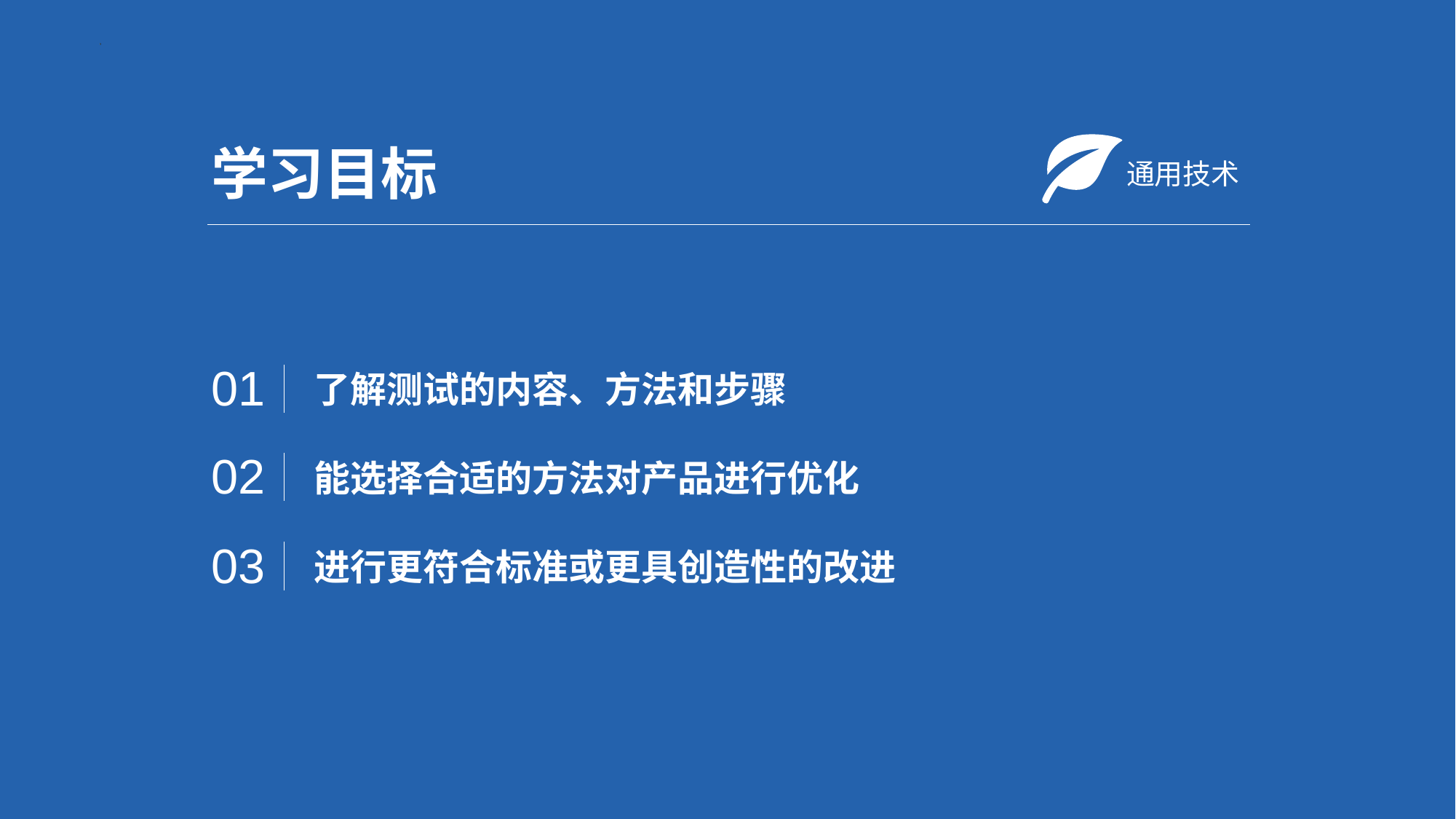

通用技术
学习目标
01
了解测试的内容、方法和步骤
02
能选择合适的方法对产品进行优化
03
进行更符合标准或更具创造性的改进